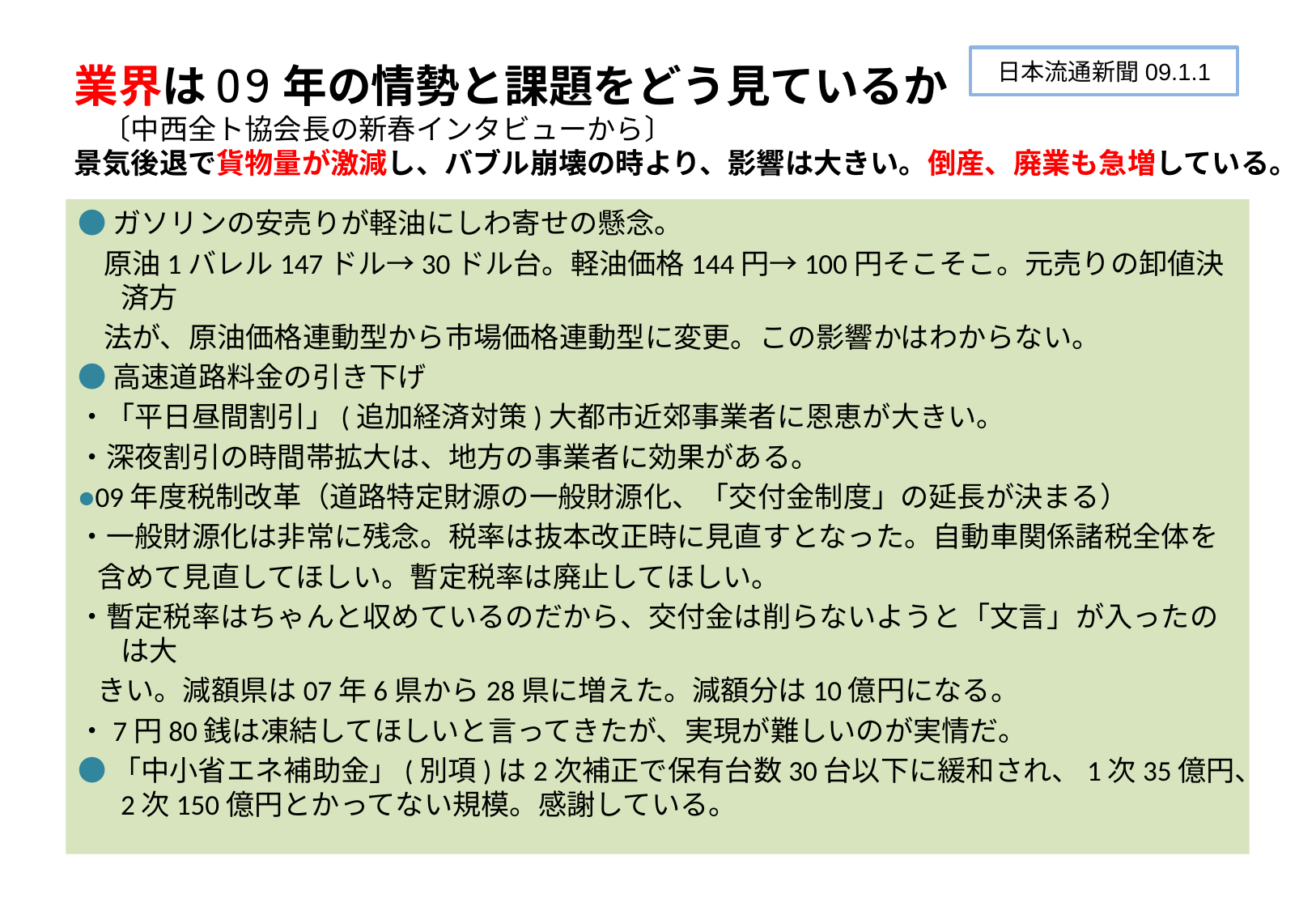

# 業界は09年の情勢と課題をどう見ているか　 　〔中西全ト協会長の新春インタビューから〕 景気後退で貨物量が激減し、バブル崩壊の時より、影響は大きい。倒産、廃業も急増している。
日本流通新聞09.1.1
●ガソリンの安売りが軽油にしわ寄せの懸念。
   原油1バレル147ドル→30ドル台。軽油価格144円→100円そこそこ。元売りの卸値決済方
   法が、原油価格連動型から市場価格連動型に変更。この影響かはわからない。
●高速道路料金の引き下げ
・「平日昼間割引」(追加経済対策)大都市近郊事業者に恩恵が大きい。
・深夜割引の時間帯拡大は、地方の事業者に効果がある。
●09年度税制改革（道路特定財源の一般財源化、「交付金制度」の延長が決まる）
・一般財源化は非常に残念。税率は抜本改正時に見直すとなった。自動車関係諸税全体を
  含めて見直してほしい。暫定税率は廃止してほしい。
・暫定税率はちゃんと収めているのだから、交付金は削らないようと「文言」が入ったのは大
  きい。減額県は07年6県から28県に増えた。減額分は10億円になる。
・7円80銭は凍結してほしいと言ってきたが、実現が難しいのが実情だ。
●「中小省エネ補助金」(別項)は2次補正で保有台数30台以下に緩和され、1次35億円、2次150億円とかってない規模。感謝している。